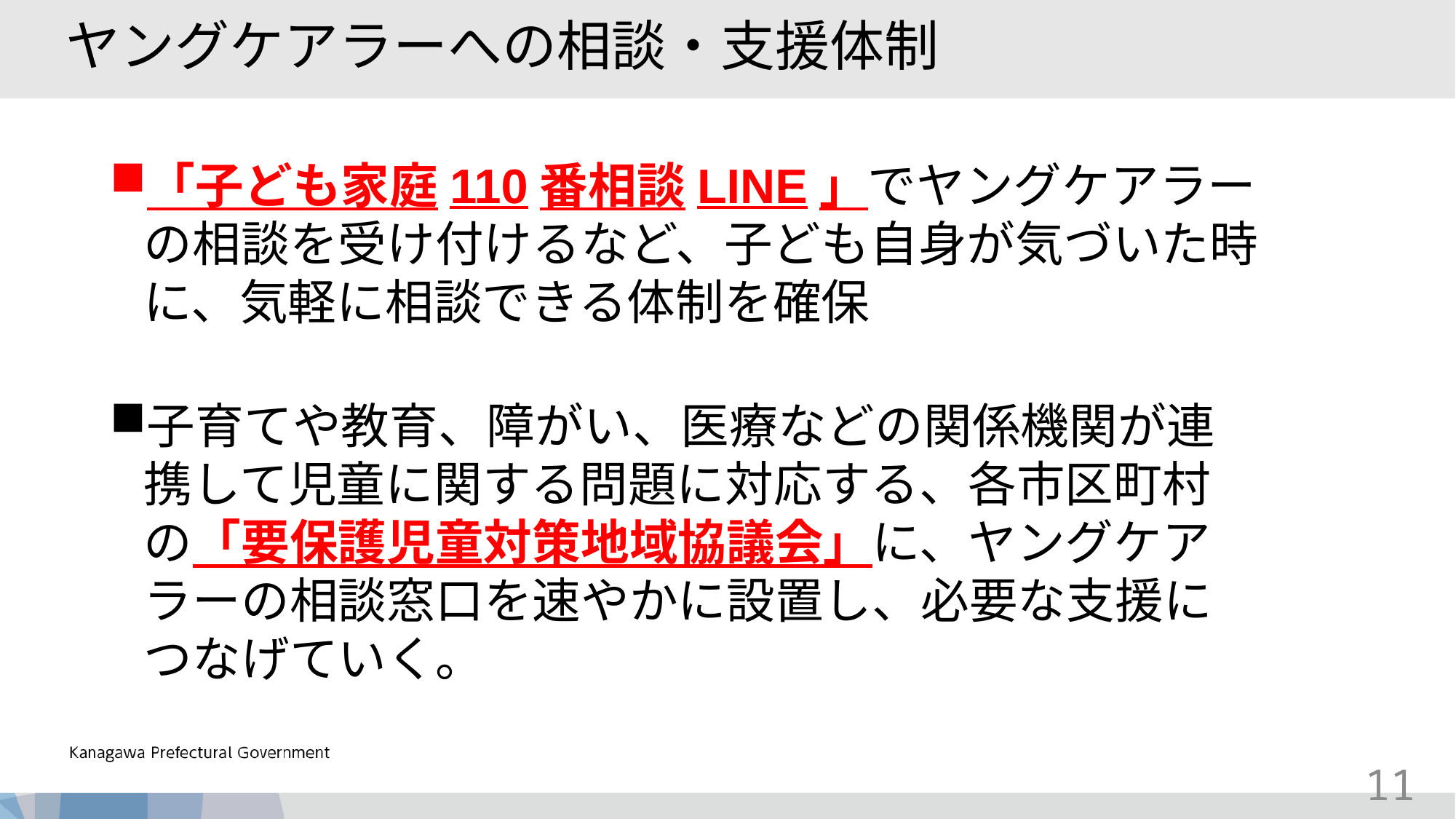

ヤングケアラーへの相談・支援体制
「子ども家庭110番相談LINE」でヤングケアラーの相談を受け付けるなど、子ども自身が気づいた時に、気軽に相談できる体制を確保
子育てや教育、障がい、医療などの関係機関が連携して児童に関する問題に対応する、各市区町村の「要保護児童対策地域協議会」に、ヤングケアラーの相談窓口を速やかに設置し、必要な支援につなげていく。
11